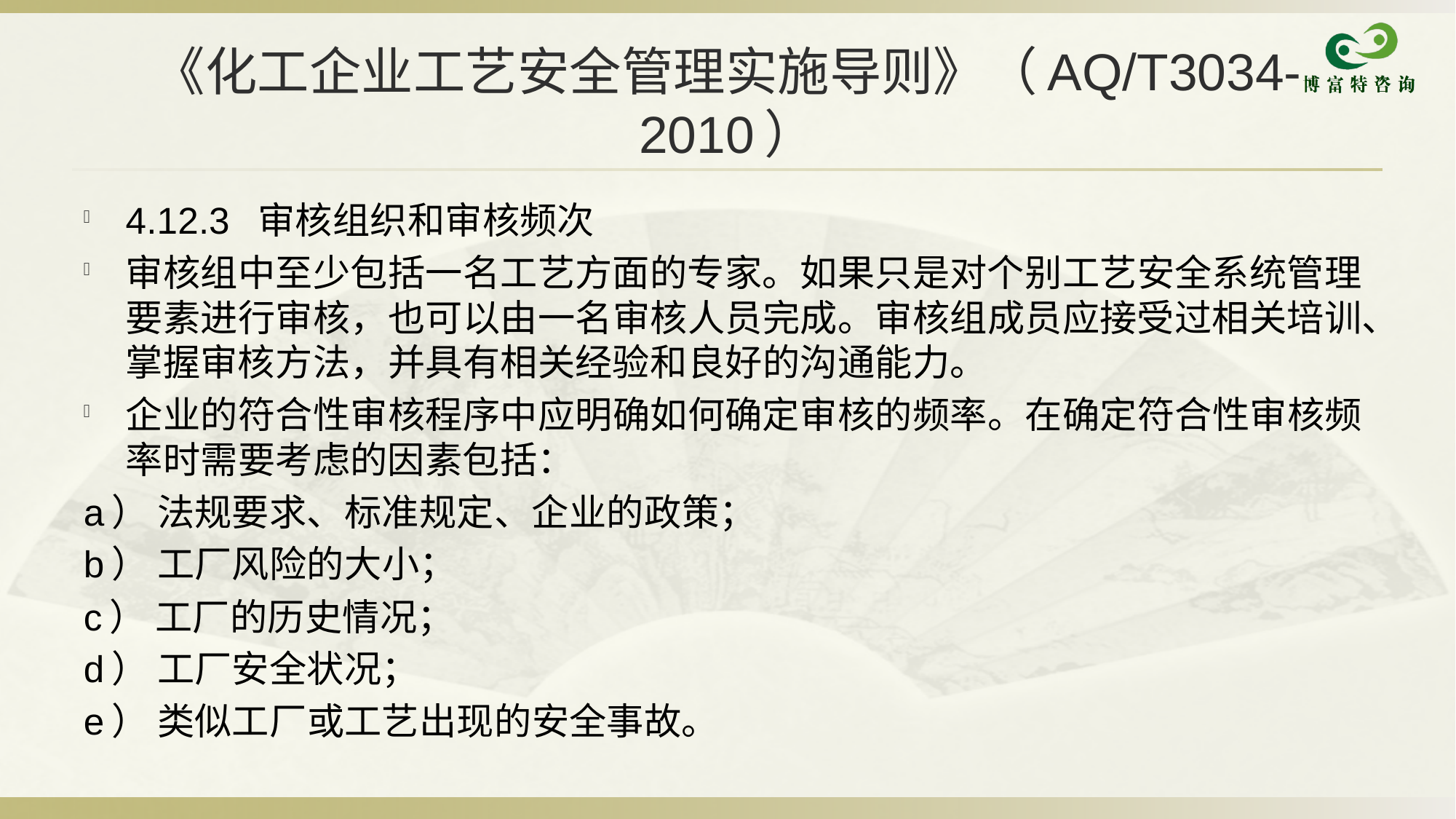

# 《化工企业工艺安全管理实施导则》（AQ/T3034-2010）
4.12.3  审核组织和审核频次
审核组中至少包括一名工艺方面的专家。如果只是对个别工艺安全系统管理要素进行审核，也可以由一名审核人员完成。审核组成员应接受过相关培训、掌握审核方法，并具有相关经验和良好的沟通能力。
企业的符合性审核程序中应明确如何确定审核的频率。在确定符合性审核频率时需要考虑的因素包括：
a） 法规要求、标准规定、企业的政策；
b） 工厂风险的大小；
c） 工厂的历史情况；
d） 工厂安全状况；
e） 类似工厂或工艺出现的安全事故。